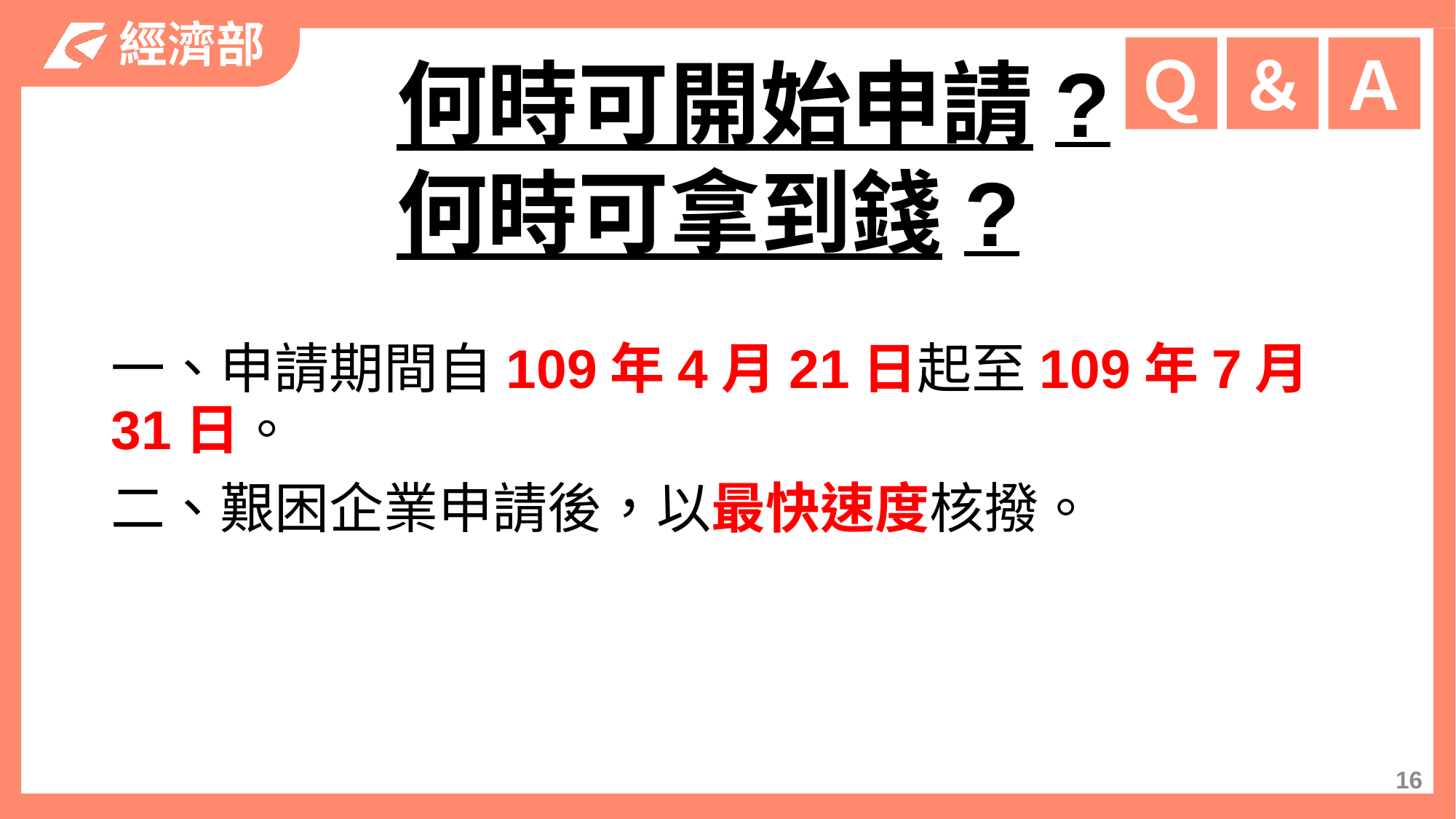

何時可開始申請?
何時可拿到錢?
Ｑ
＆
Ａ
一、申請期間自109年4月21日起至109年7月31日。
二、艱困企業申請後，以最快速度核撥。
16